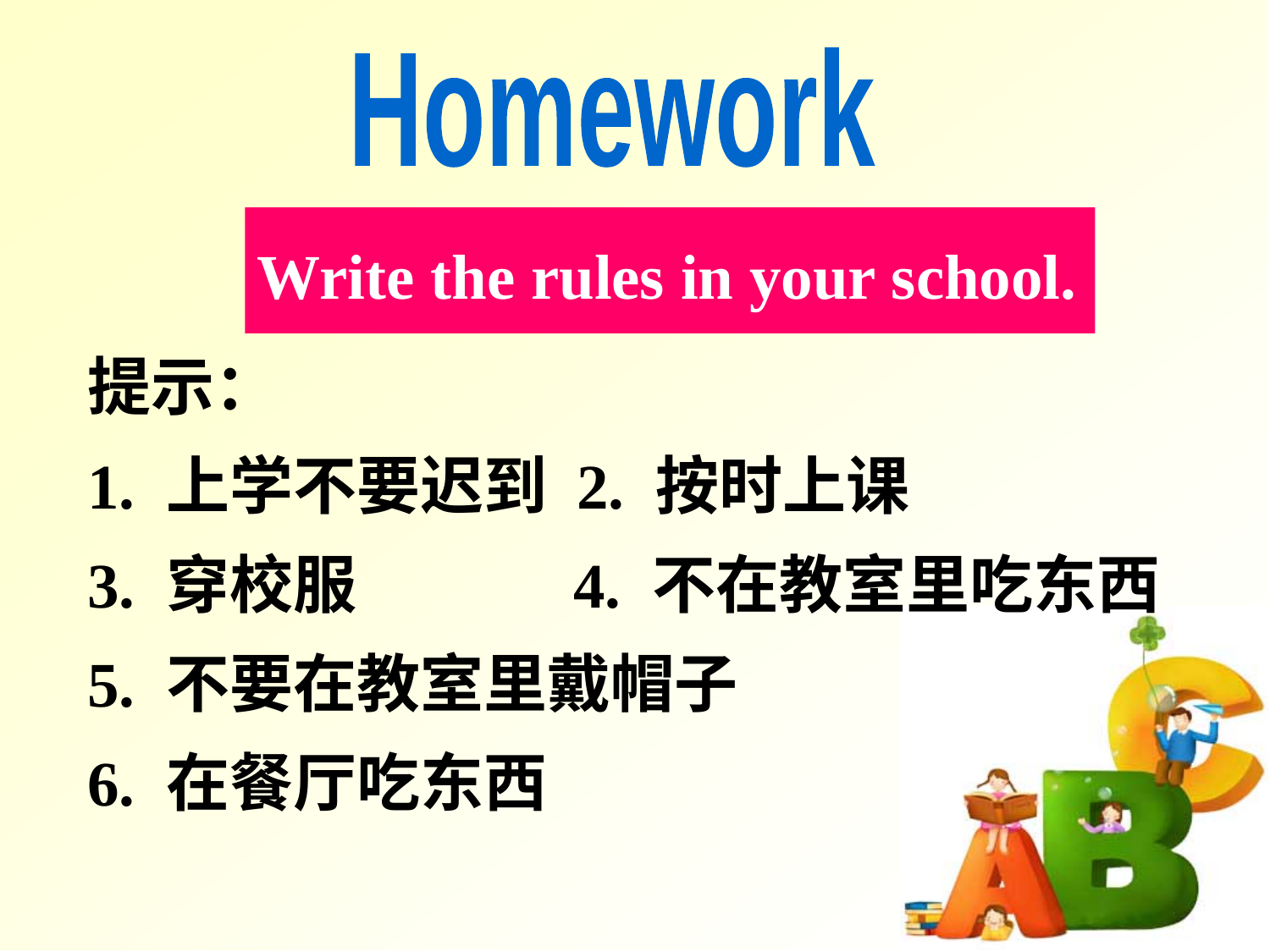

Homework
Write the rules in your school.
提示：
1. 上学不要迟到 2. 按时上课
3. 穿校服              4. 不在教室里吃东西
5. 不要在教室里戴帽子
6. 在餐厅吃东西